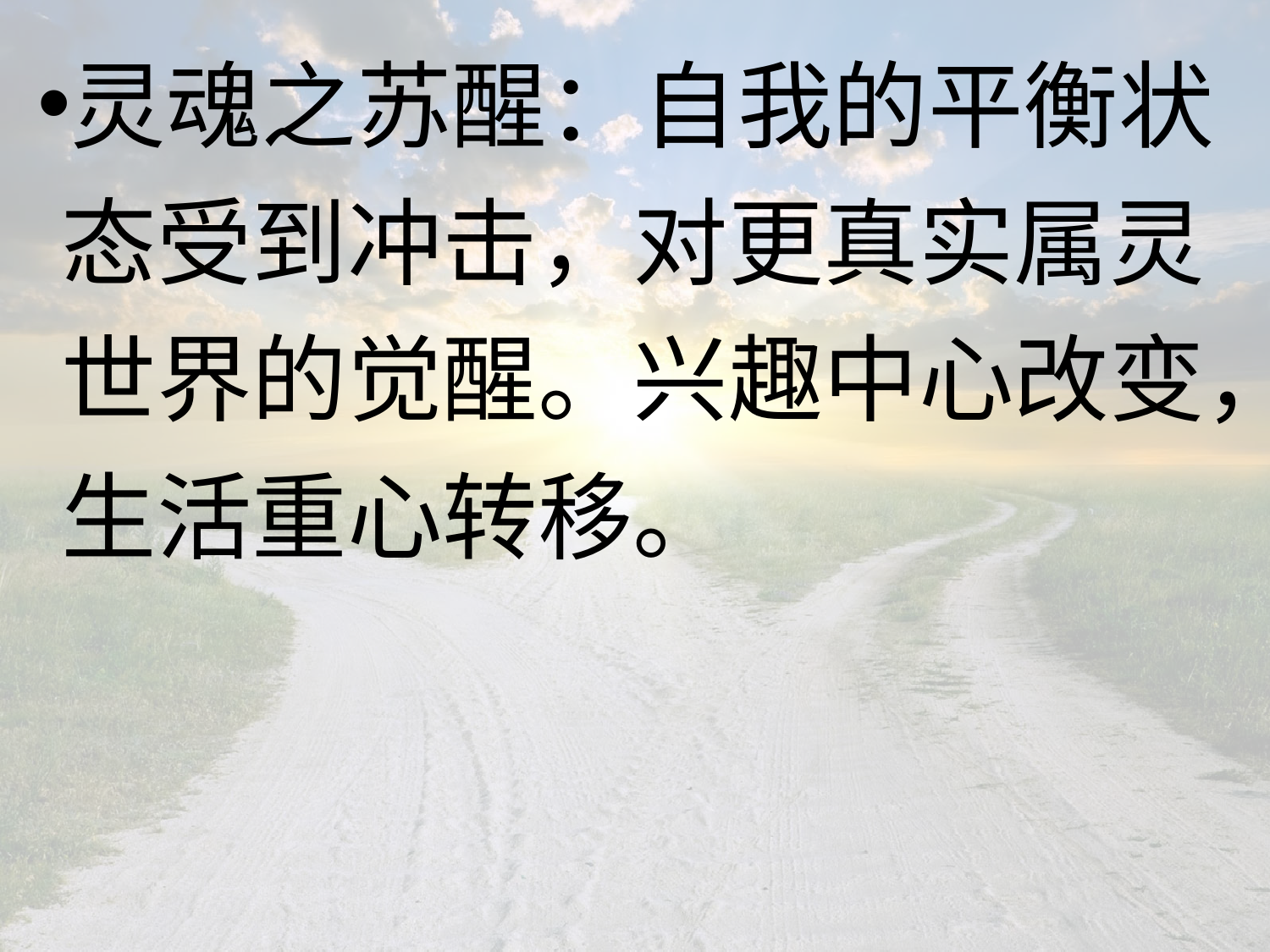

灵魂之苏醒：自我的平衡状态受到冲击，对更真实属灵世界的觉醒。兴趣中心改变，生活重心转移。
#